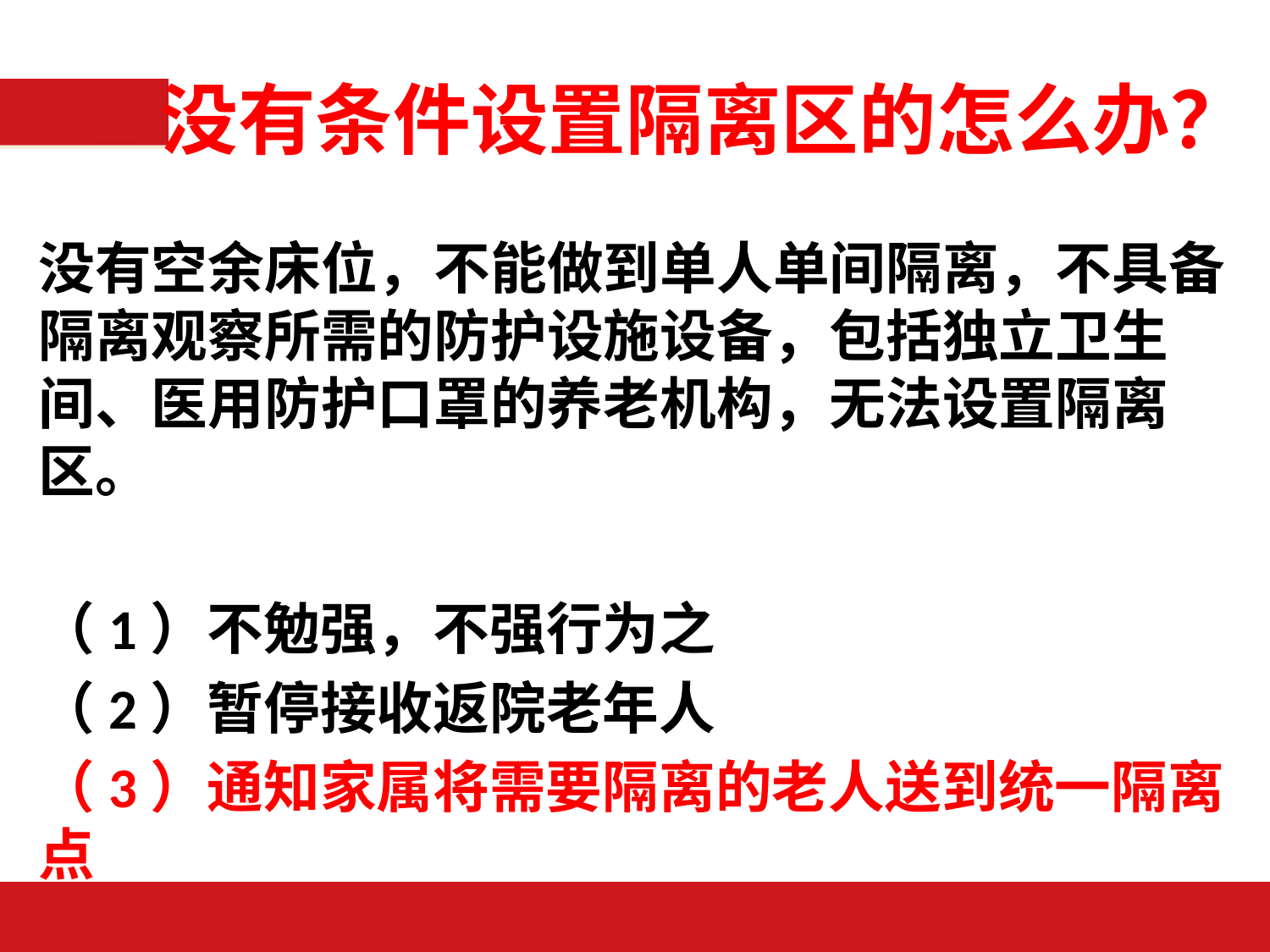

# 没有条件设置隔离区的怎么办？
没有空余床位，不能做到单人单间隔离，不具备隔离观察所需的防护设施设备，包括独立卫生间、医用防护口罩的养老机构，无法设置隔离区。

（1）不勉强，不强行为之
（2）暂停接收返院老年人
（3）通知家属将需要隔离的老人送到统一隔离点